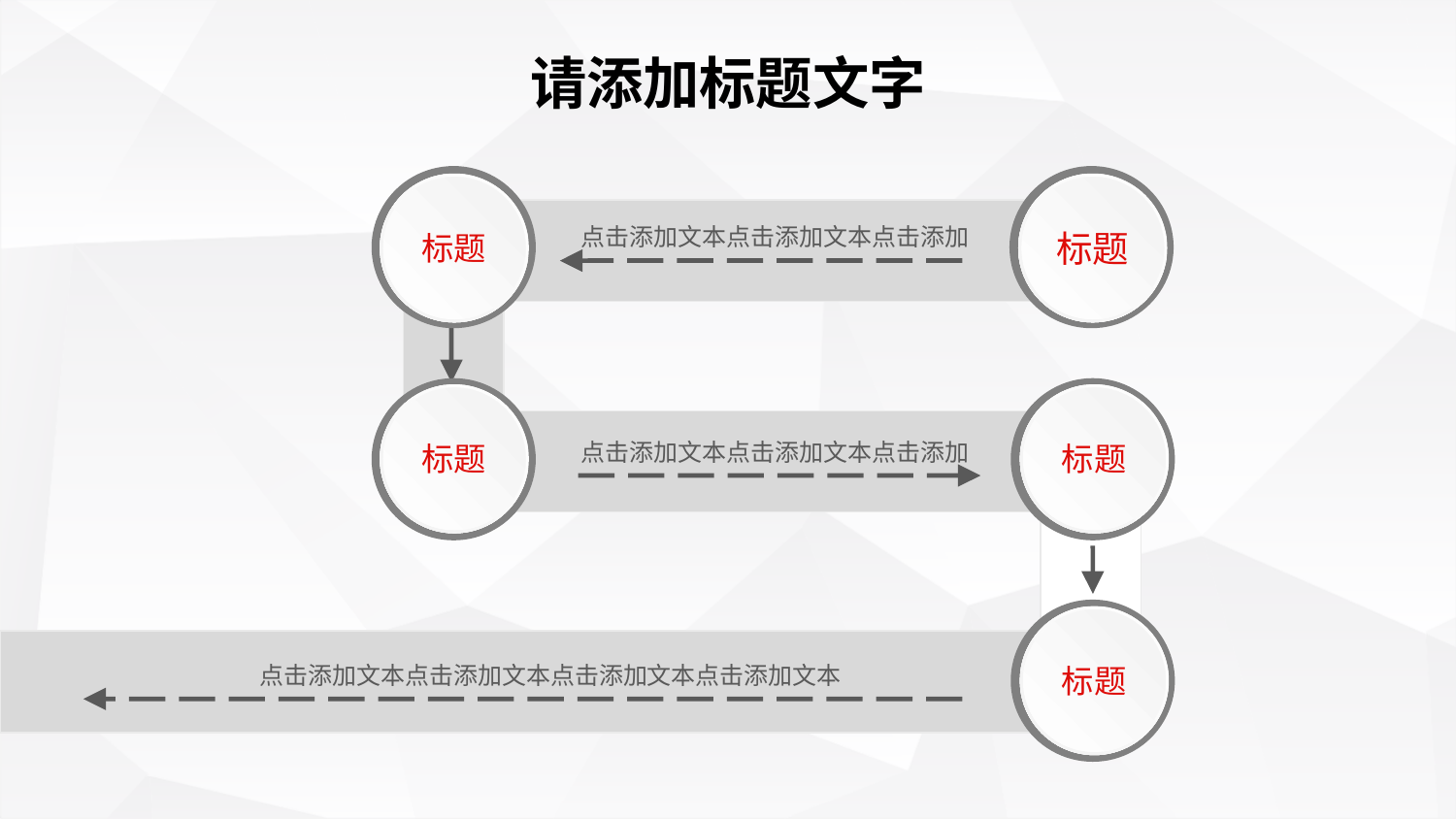

请添加标题文字

标题
起点

标题

点击添加文本点击添加文本点击添加

标题

标题

点击添加文本点击添加文本点击添加

标题

点击添加文本点击添加文本点击添加文本点击添加文本